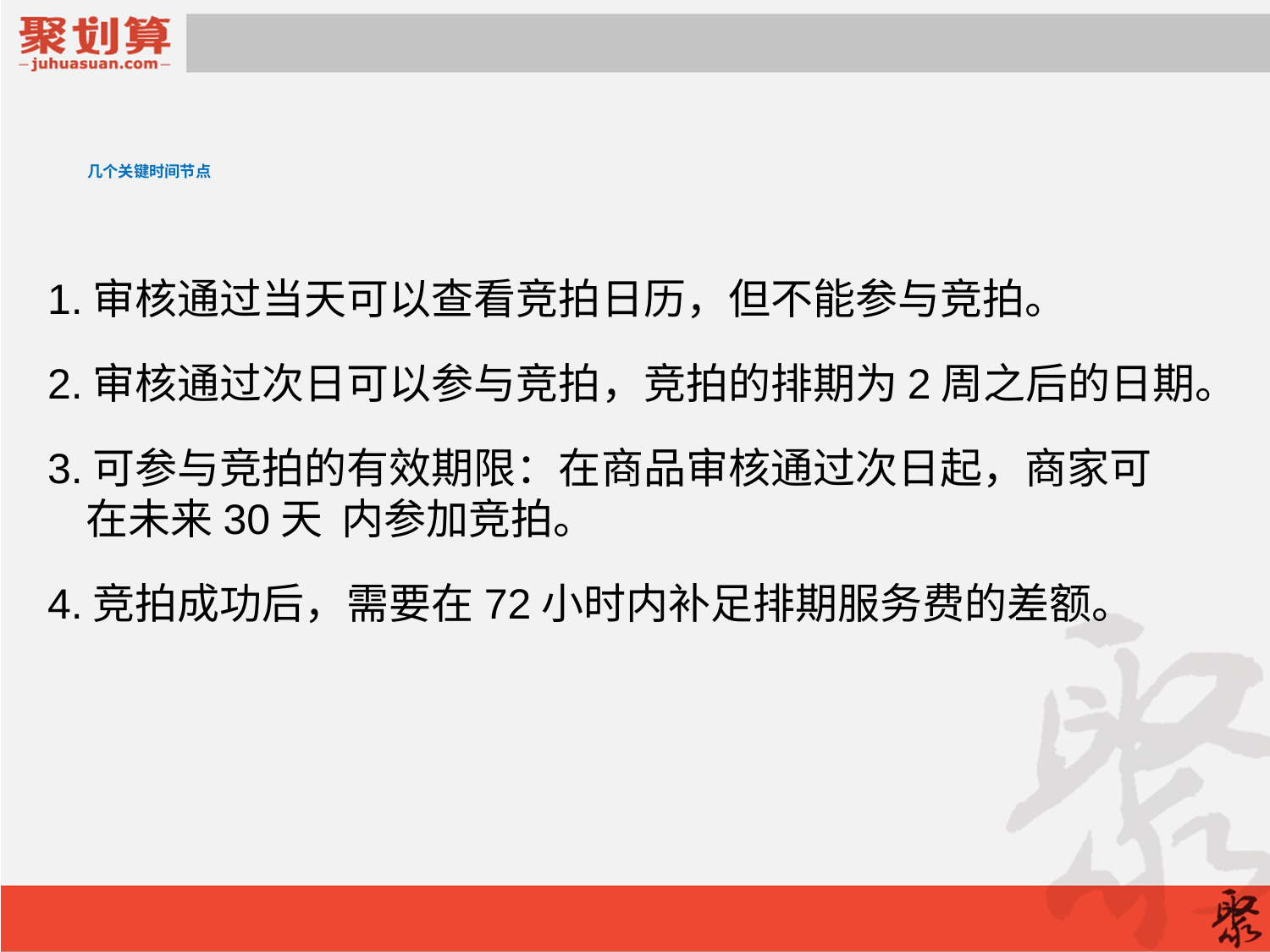

# 几个关键时间节点
1.审核通过当天可以查看竞拍日历，但不能参与竞拍。

2.审核通过次日可以参与竞拍，竞拍的排期为2周之后的日期。

3.可参与竞拍的有效期限：在商品审核通过次日起，商家可
   在未来30天  内参加竞拍。

4.竞拍成功后，需要在72小时内补足排期服务费的差额。